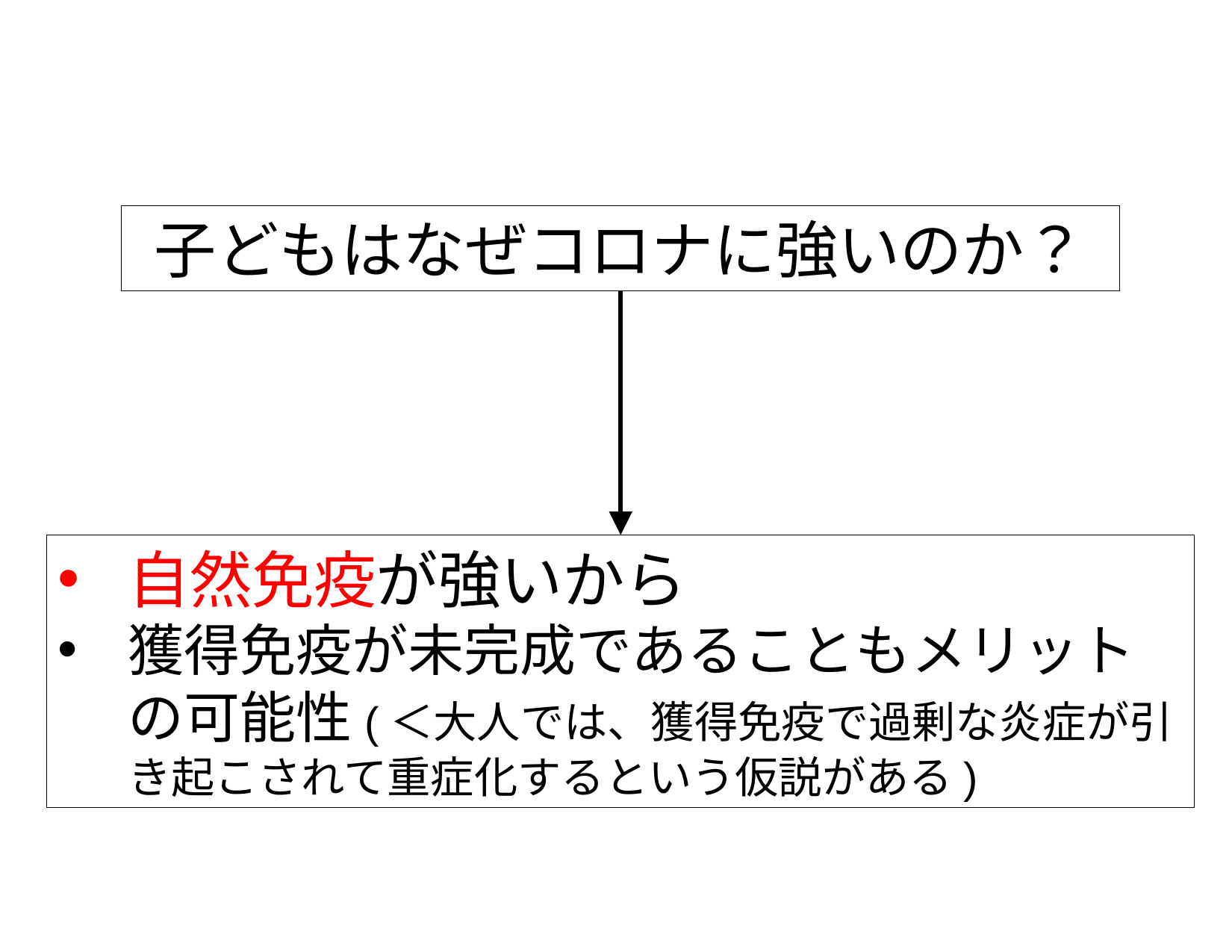

子どもはなぜコロナに強いのか？
自然免疫が強いから
獲得免疫が未完成であることもメリットの可能性(＜大人では、獲得免疫で過剰な炎症が引き起こされて重症化するという仮説がある)